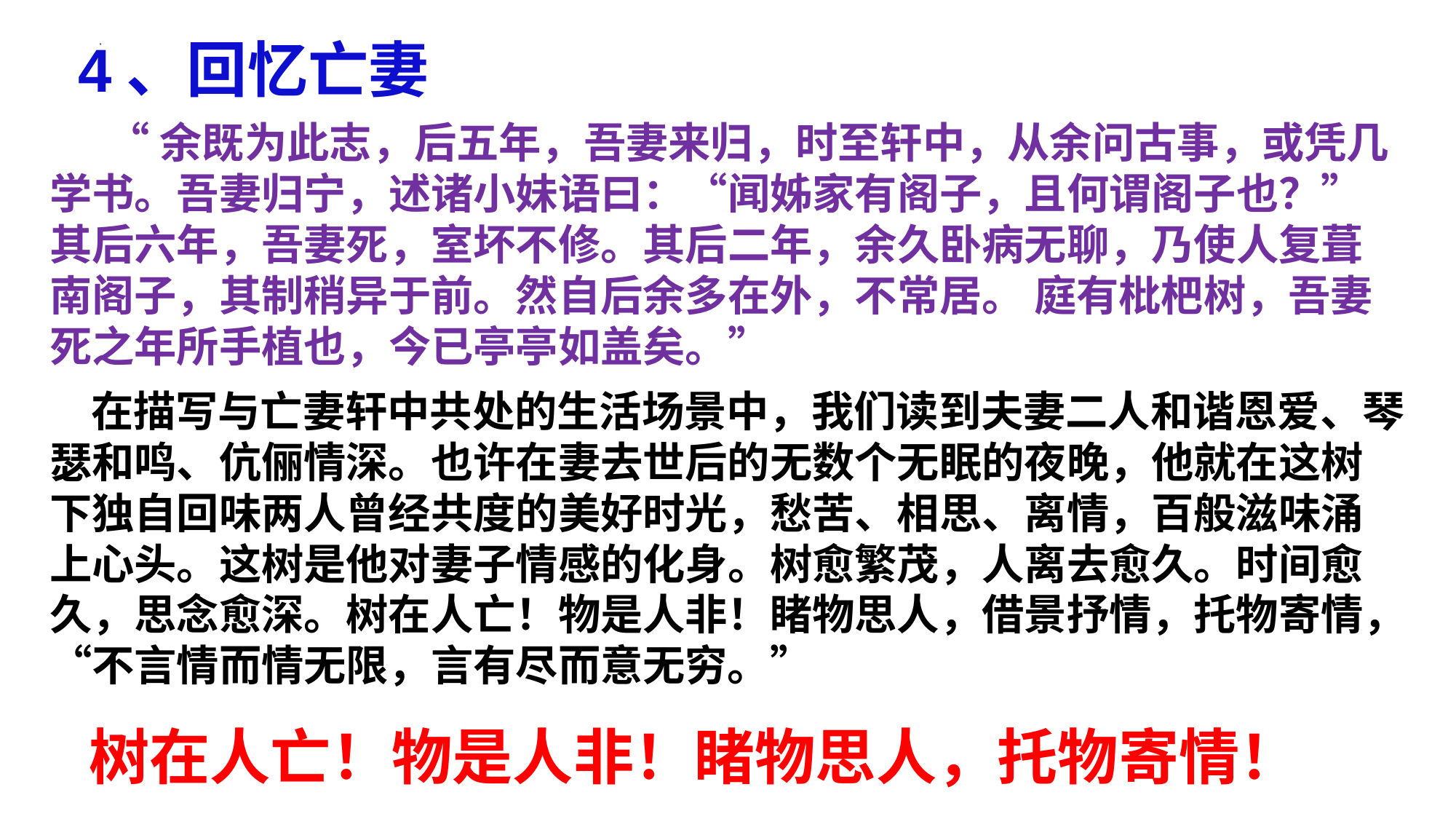

4、回忆亡妻
      “余既为此志，后五年，吾妻来归，时至轩中，从余问古事，或凭几学书。吾妻归宁，述诸小妹语曰：“闻姊家有阁子，且何谓阁子也？”其后六年，吾妻死，室坏不修。其后二年，余久卧病无聊，乃使人复葺南阁子，其制稍异于前。然自后余多在外，不常居。 庭有枇杷树，吾妻死之年所手植也，今已亭亭如盖矣。”
    在描写与亡妻轩中共处的生活场景中，我们读到夫妻二人和谐恩爱、琴瑟和鸣、伉俪情深。也许在妻去世后的无数个无眠的夜晚，他就在这树下独自回味两人曾经共度的美好时光，愁苦、相思、离情，百般滋味涌上心头。这树是他对妻子情感的化身。树愈繁茂，人离去愈久。时间愈久，思念愈深。树在人亡！物是人非！睹物思人，借景抒情，托物寄情，“不言情而情无限，言有尽而意无穷。”
树在人亡！物是人非！睹物思人，托物寄情！